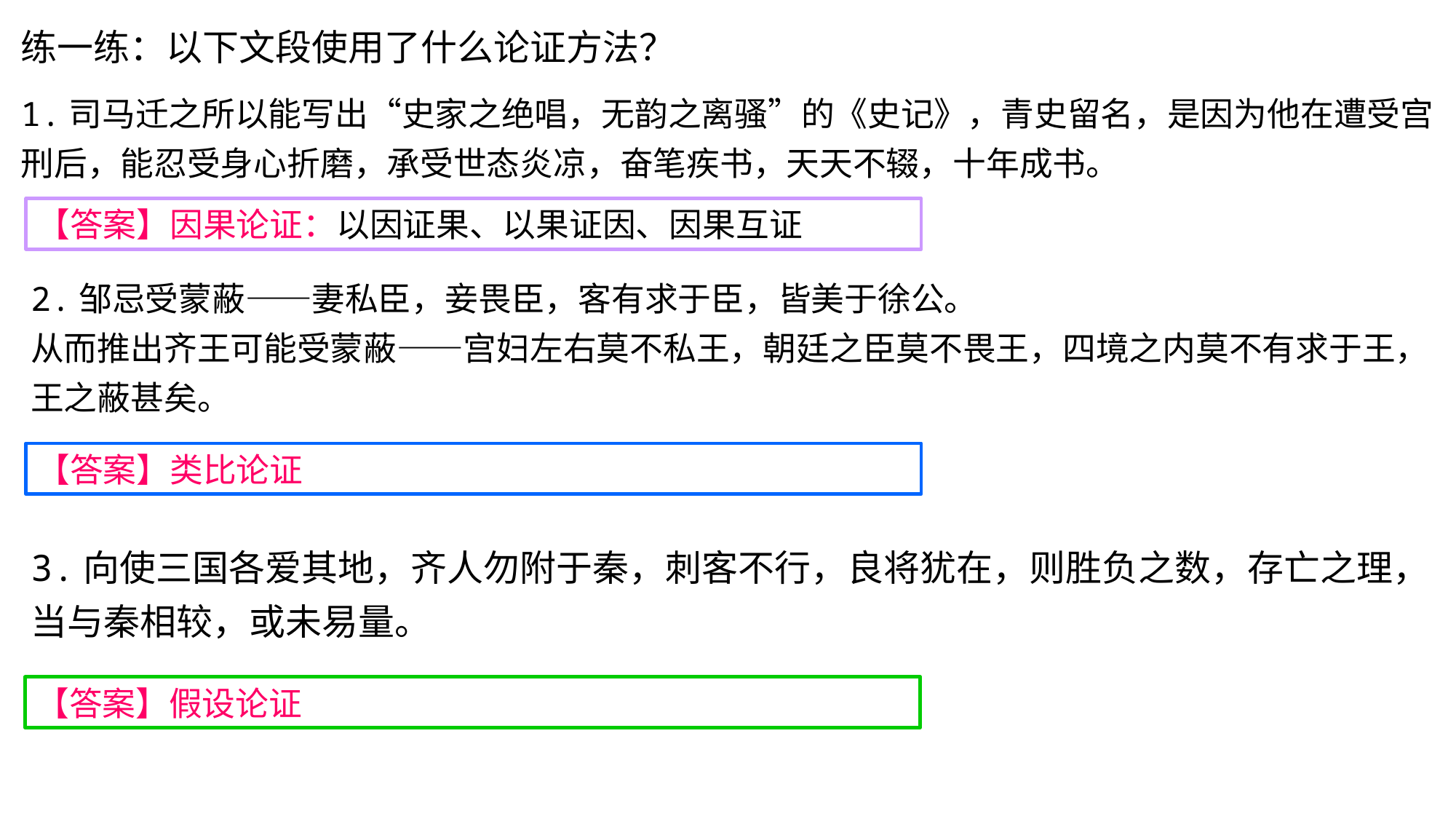

练一练：以下文段使用了什么论证方法？
1.司马迁之所以能写出“史家之绝唱，无韵之离骚”的《史记》，青史留名，是因为他在遭受宫刑后，能忍受身心折磨，承受世态炎凉，奋笔疾书，天天不辍，十年成书。
【答案】因果论证：以因证果、以果证因、因果互证
2.邹忌受蒙蔽——妻私臣，妾畏臣，客有求于臣，皆美于徐公。
从而推出齐王可能受蒙蔽——宫妇左右莫不私王，朝廷之臣莫不畏王，四境之内莫不有求于王，王之蔽甚矣。
【答案】类比论证
3.向使三国各爱其地，齐人勿附于秦，刺客不行，良将犹在，则胜负之数，存亡之理，当与秦相较，或未易量。
【答案】假设论证